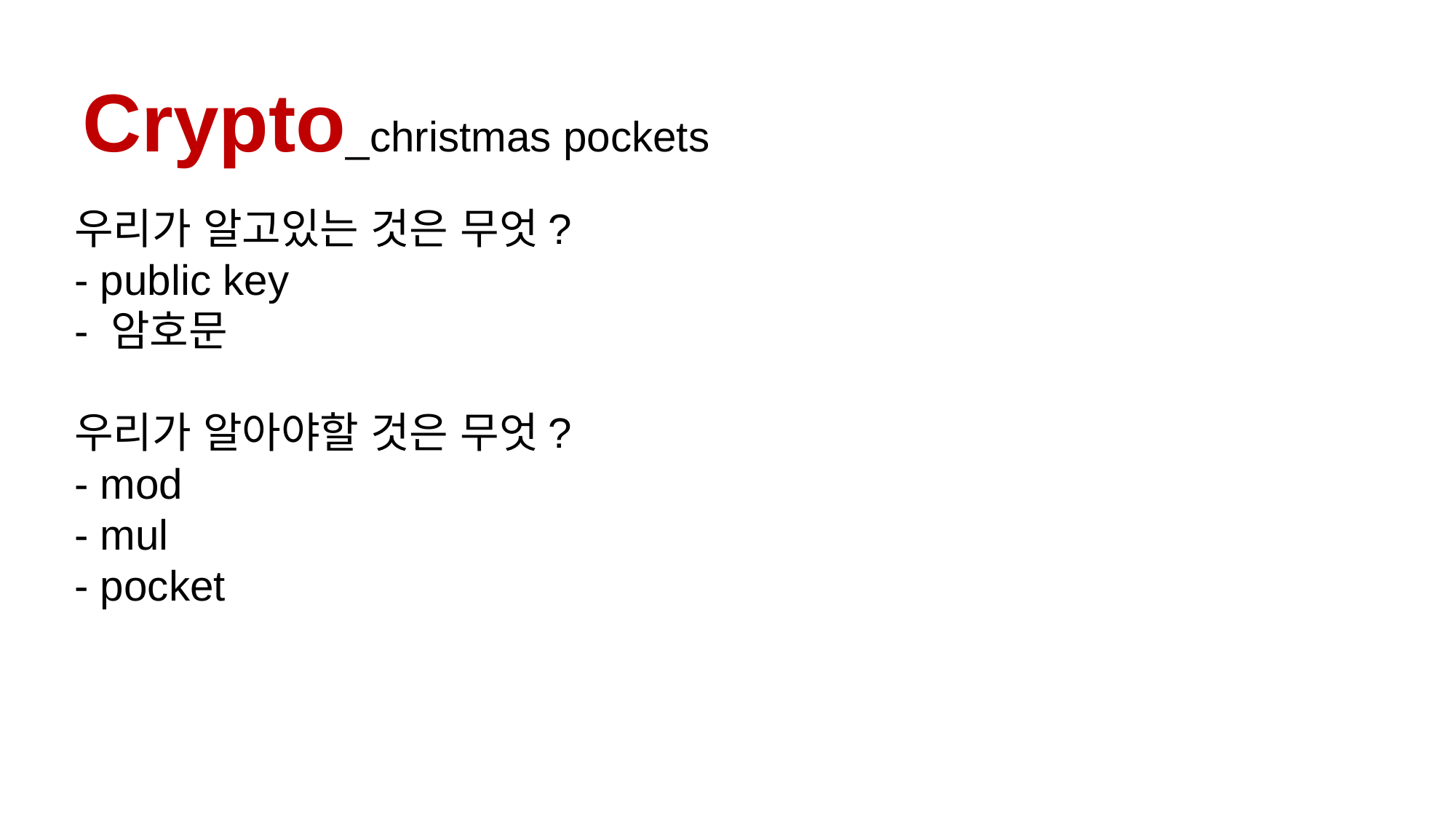

Crypto_christmas pockets
우리가 알고있는 것은 무엇?
- public key
- 암호문

우리가 알아야할 것은 무엇?
- mod
- mul
- pocket